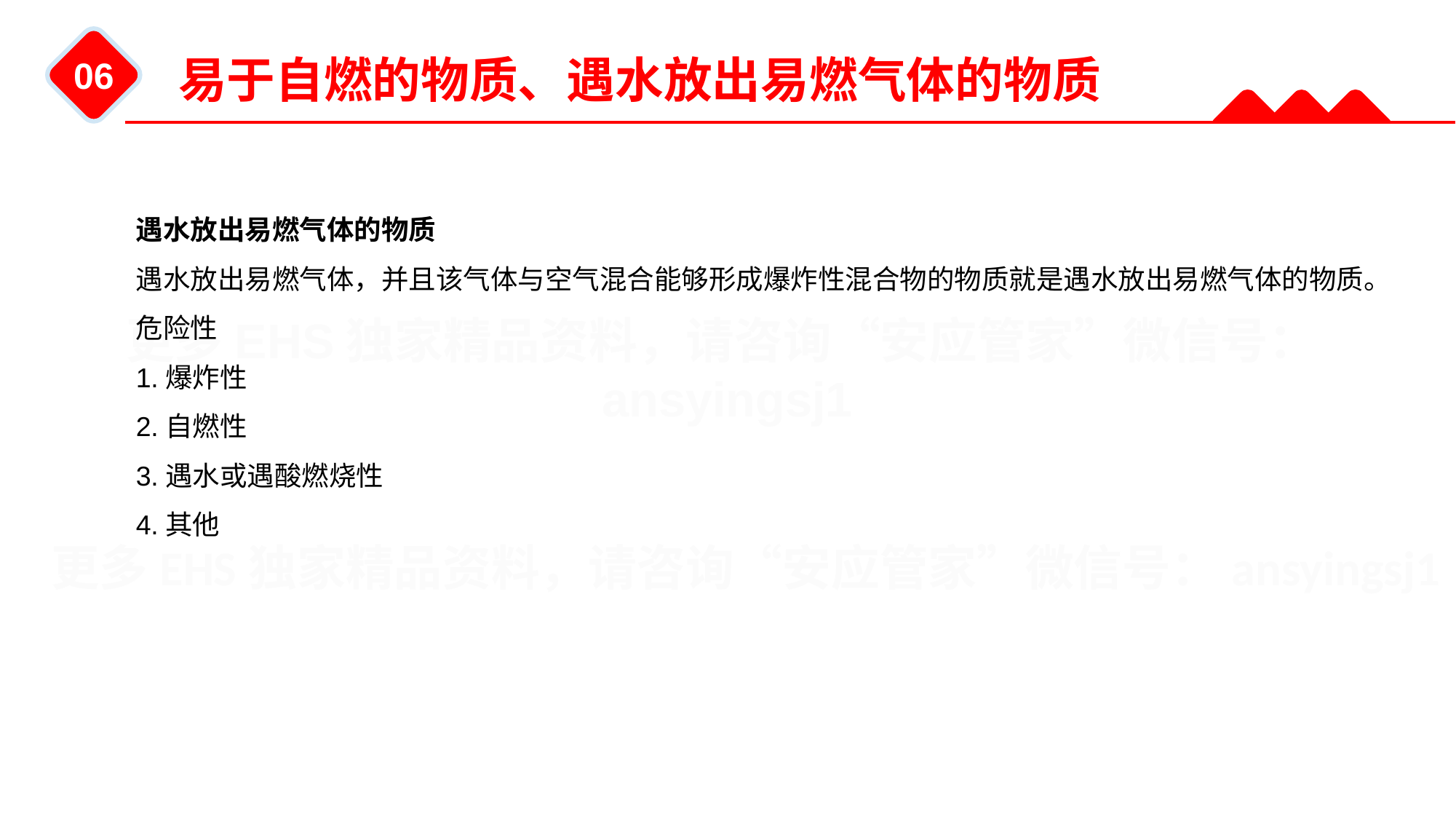

易于自燃的物质、遇水放出易燃气体的物质
06

遇水放出易燃气体的物质
遇水放出易燃气体，并且该气体与空气混合能够形成爆炸性混合物的物质就是遇水放出易燃气体的物质。
危险性
1.爆炸性
2.自燃性
3.遇水或遇酸燃烧性
4.其他